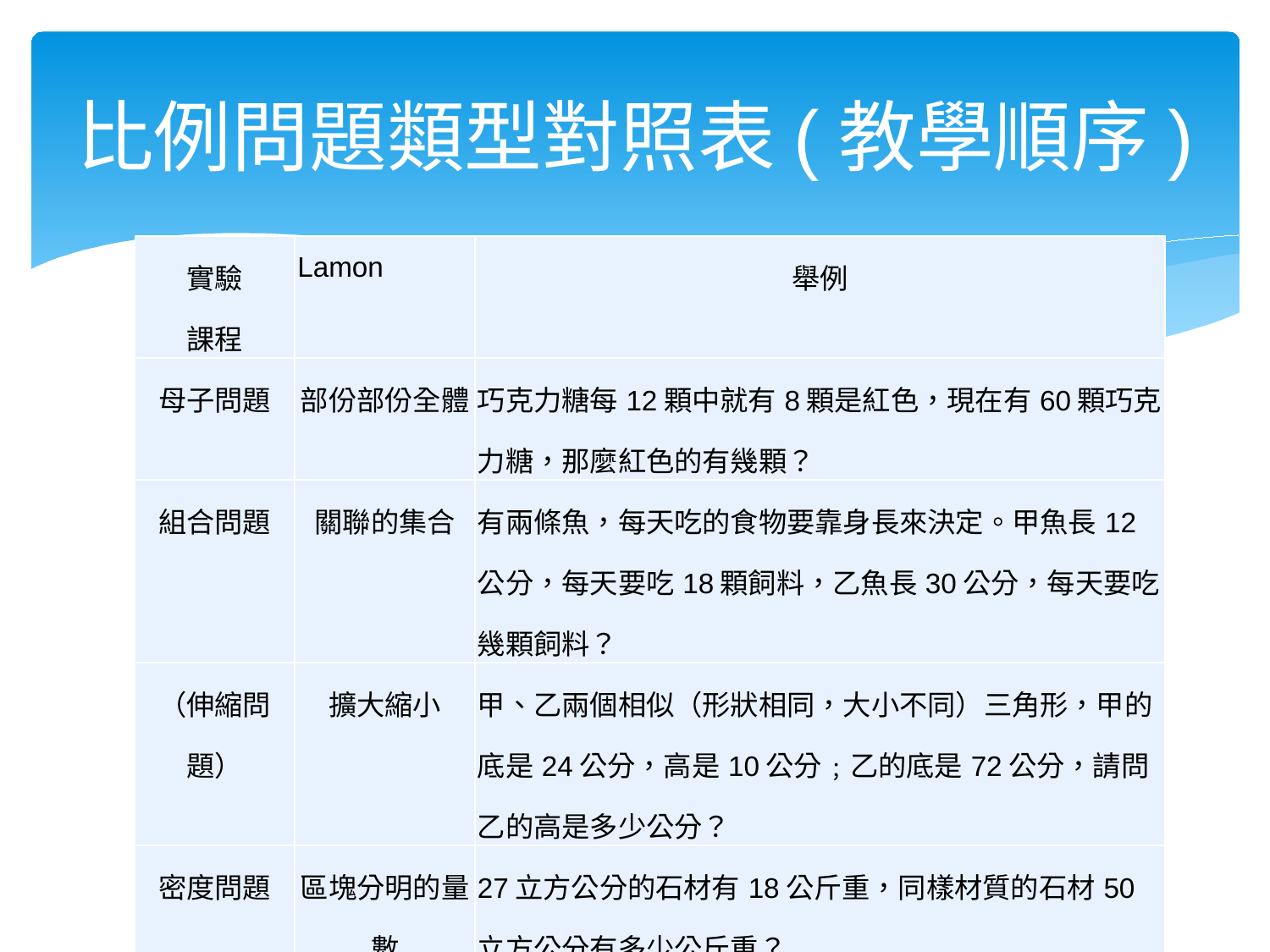

# 比例問題類型對照表(教學順序)
| 實驗 課程 | Lamon | 舉例 |
| --- | --- | --- |
| 母子問題 | 部份部份全體 | 巧克力糖每12顆中就有8顆是紅色，現在有60顆巧克力糖，那麼紅色的有幾顆？ |
| 組合問題 | 關聯的集合 | 有兩條魚，每天吃的食物要靠身長來決定。甲魚長12公分，每天要吃18顆飼料，乙魚長30公分，每天要吃幾顆飼料？ |
| （伸縮問題） | 擴大縮小 | 甲、乙兩個相似（形狀相同，大小不同）三角形，甲的底是24公分，高是10公分﹔乙的底是72公分，請問乙的高是多少公分？ |
| 密度問題 | 區塊分明的量數 | 27立方公分的石材有18公斤重，同樣材質的石材50立方公分有多少公斤重？ |